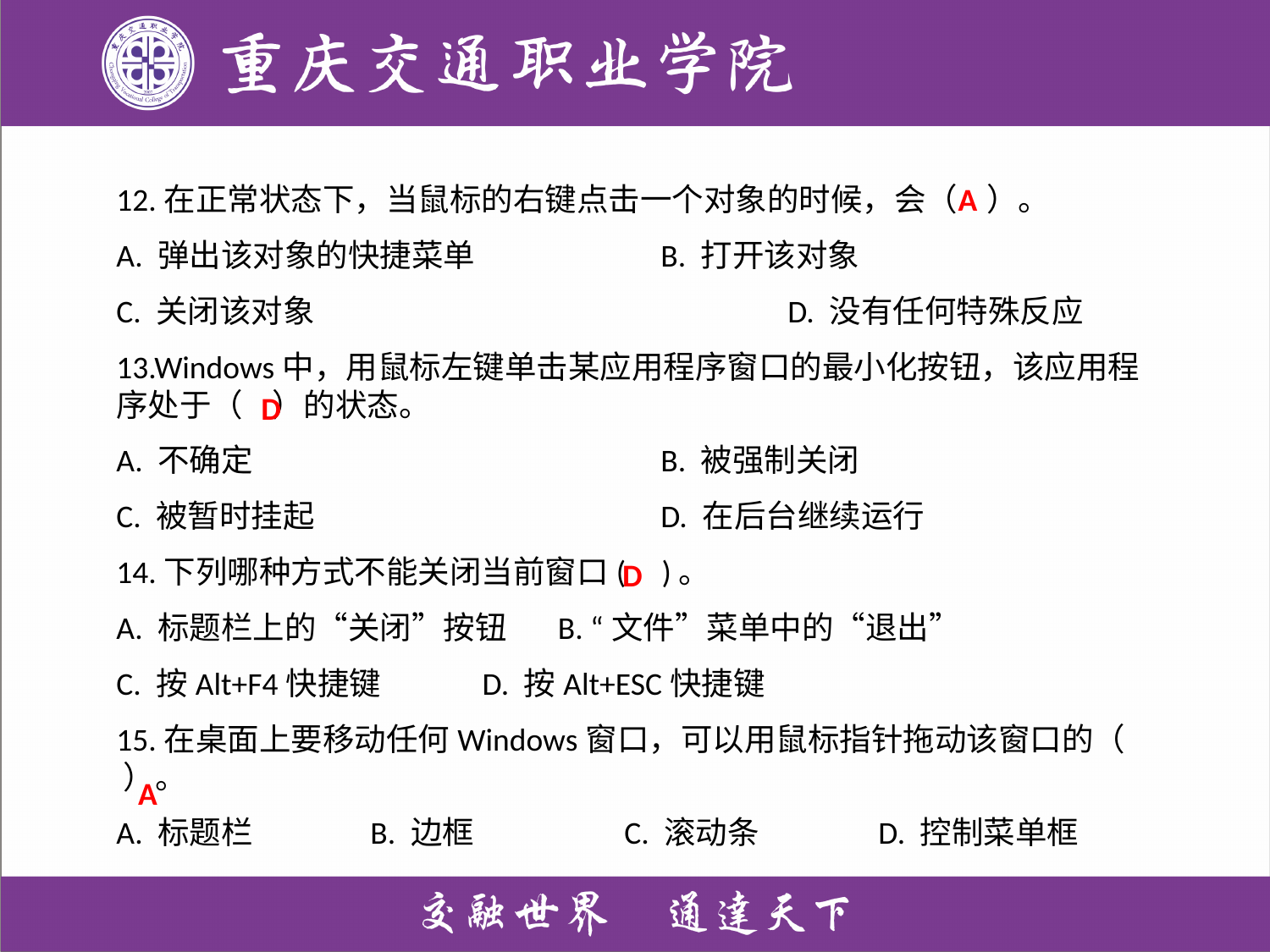

12.在正常状态下，当鼠标的右键点击一个对象的时候，会（    ）。
A. 弹出该对象的快捷菜单		    B. 打开该对象
C. 关闭该对象				    D. 没有任何特殊反应
13.Windows中，用鼠标左键单击某应用程序窗口的最小化按钮，该应用程序处于（    ）的状态。
A. 不确定         			    B. 被强制关闭
C. 被暂时挂起      			    D. 在后台继续运行
14.下列哪种方式不能关闭当前窗口(     )。
A. 标题栏上的“关闭”按钮      B. “文件”菜单中的“退出”
C. 按Alt+F4快捷键             D. 按Alt+ESC快捷键
15.在桌面上要移动任何Windows窗口，可以用鼠标指针拖动该窗口的（    ）。
A. 标题栏	B. 边框		C. 滚动条	D. 控制菜单框

A
D
D
A